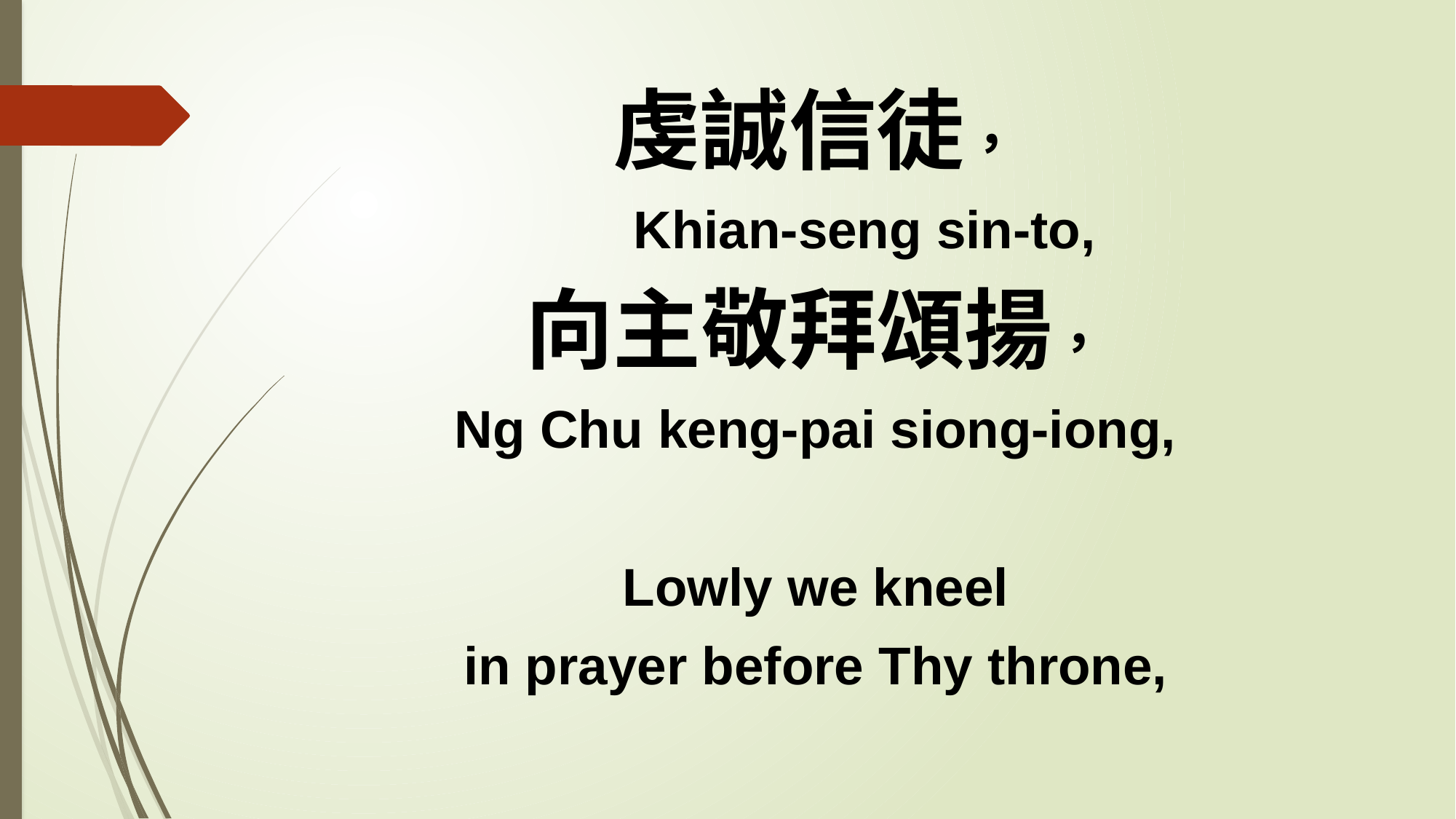

虔誠信徒，
                       Khian-seng sin-to,
向主敬拜頌揚，
Ng Chu keng-pai siong-iong,

Lowly we kneel
in prayer before Thy throne,